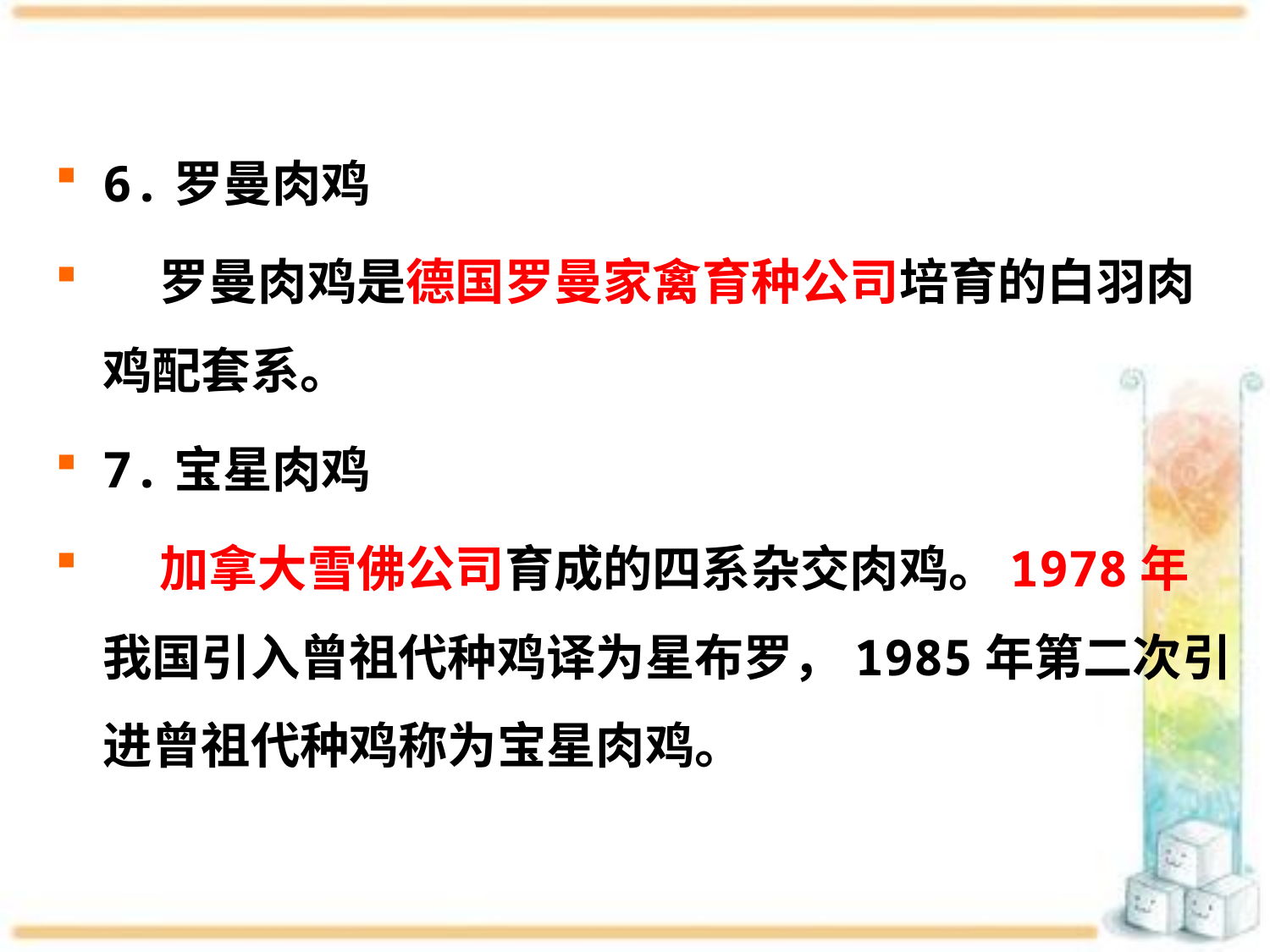

6.罗曼肉鸡
    罗曼肉鸡是德国罗曼家禽育种公司培育的白羽肉鸡配套系。
7.宝星肉鸡
    加拿大雪佛公司育成的四系杂交肉鸡。1978年我国引入曾祖代种鸡译为星布罗，1985年第二次引进曾祖代种鸡称为宝星肉鸡。